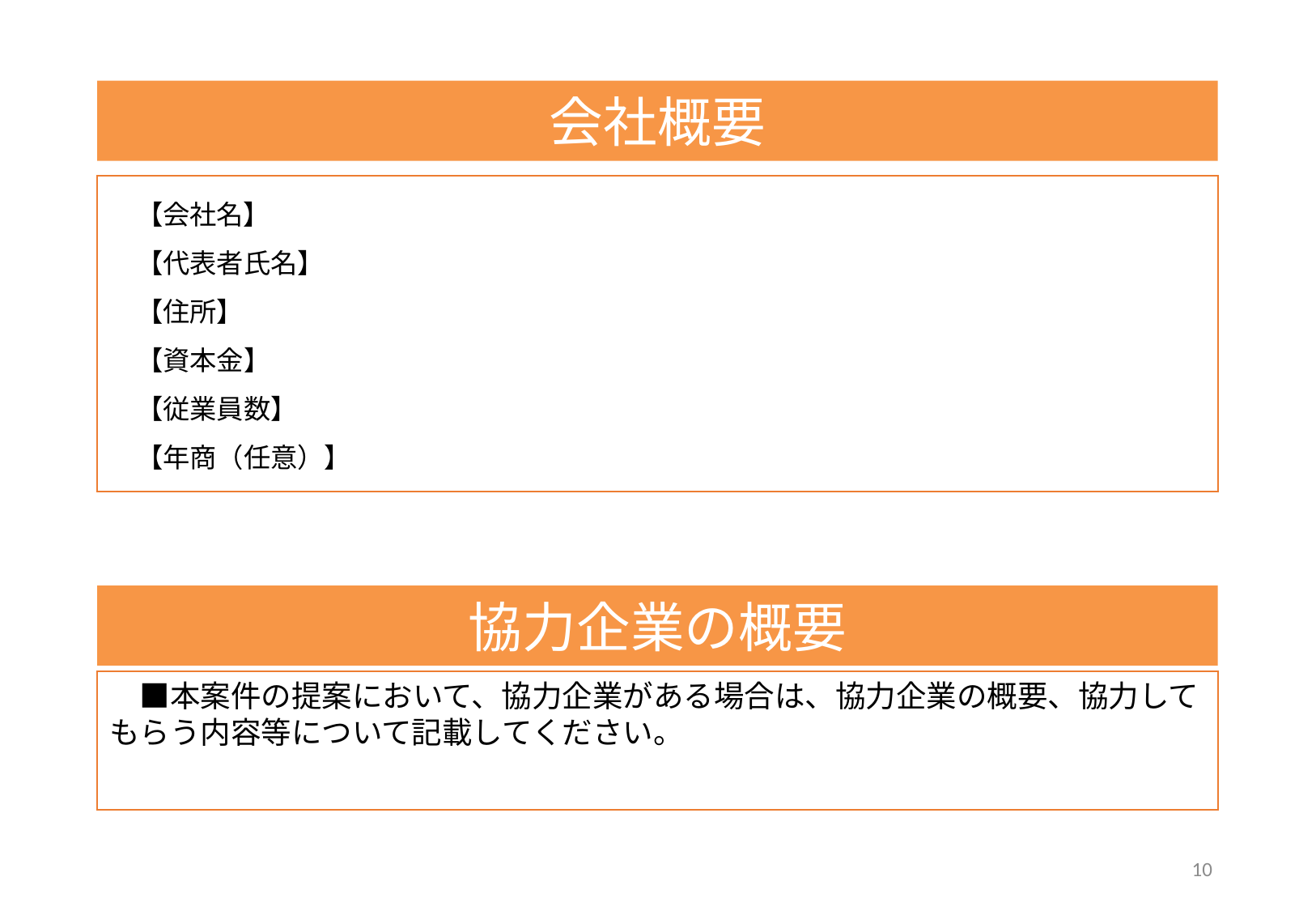

会社概要
　【会社名】
　【代表者氏名】
　【住所】
　【資本金】
　【従業員数】
　【年商（任意）】

協力企業の概要
　■本案件の提案において、協力企業がある場合は、協力企業の概要、協力してもらう内容等について記載してください。

10